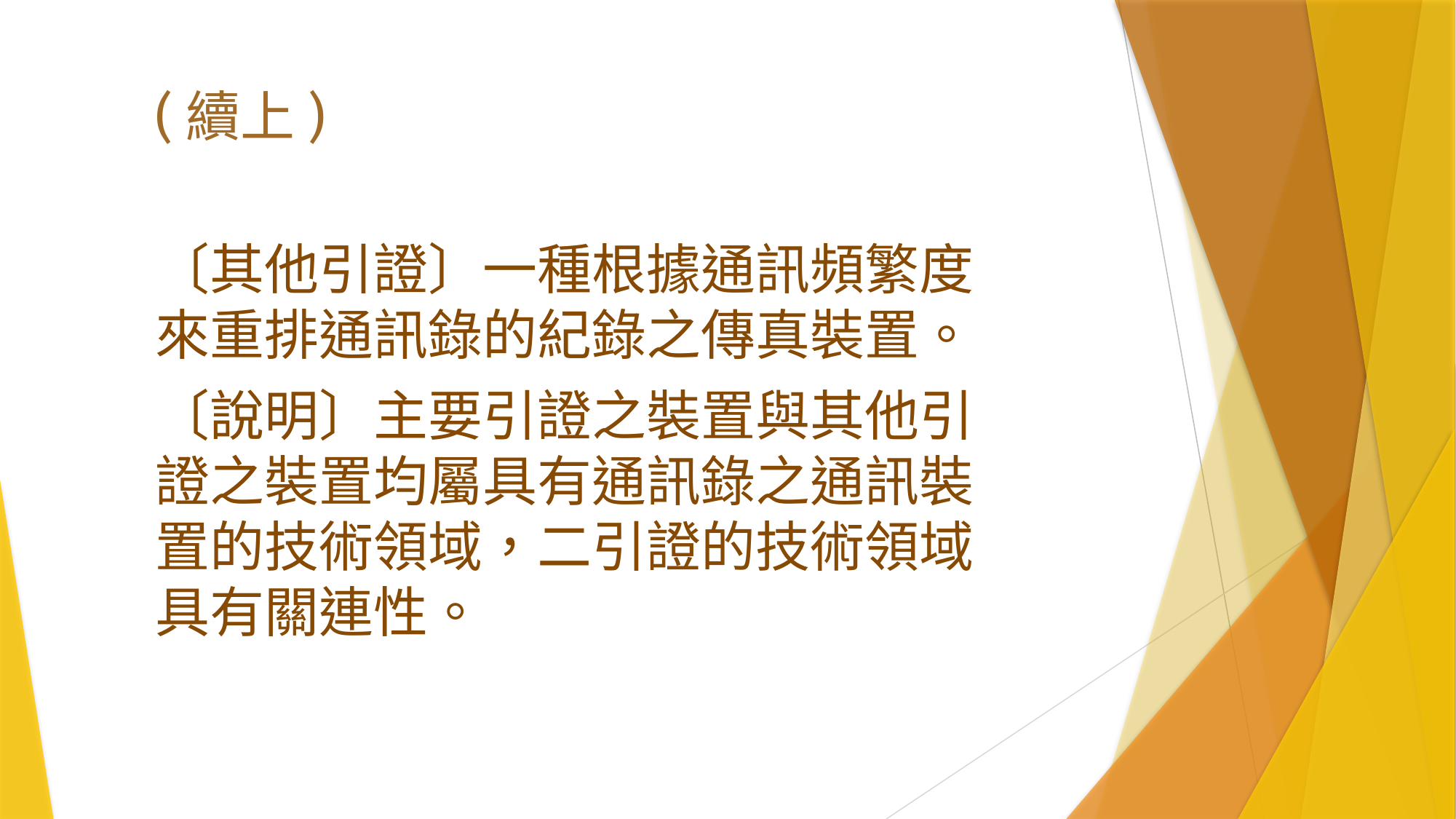

# (續上)
〔其他引證〕一種根據通訊頻繁度來重排通訊錄的紀錄之傳真裝置。
〔說明〕主要引證之裝置與其他引證之裝置均屬具有通訊錄之通訊裝置的技術領域，二引證的技術領域具有關連性。